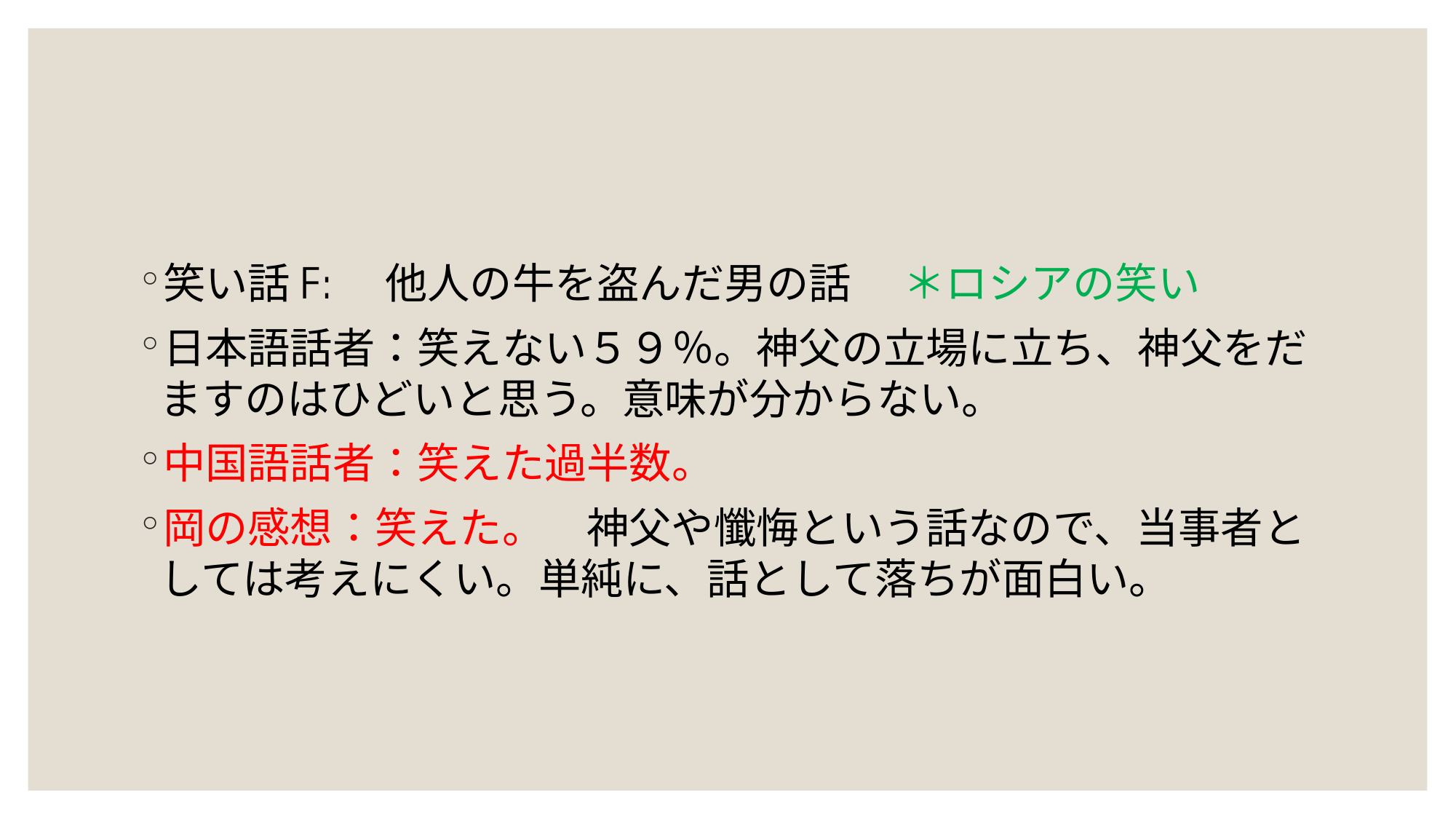

#
笑い話F:　他人の牛を盗んだ男の話　 ＊ロシアの笑い
日本語話者：笑えない５９％。神父の立場に立ち、神父をだますのはひどいと思う。意味が分からない。
中国語話者：笑えた過半数。
岡の感想：笑えた。　神父や懺悔という話なので、当事者としては考えにくい。単純に、話として落ちが面白い。